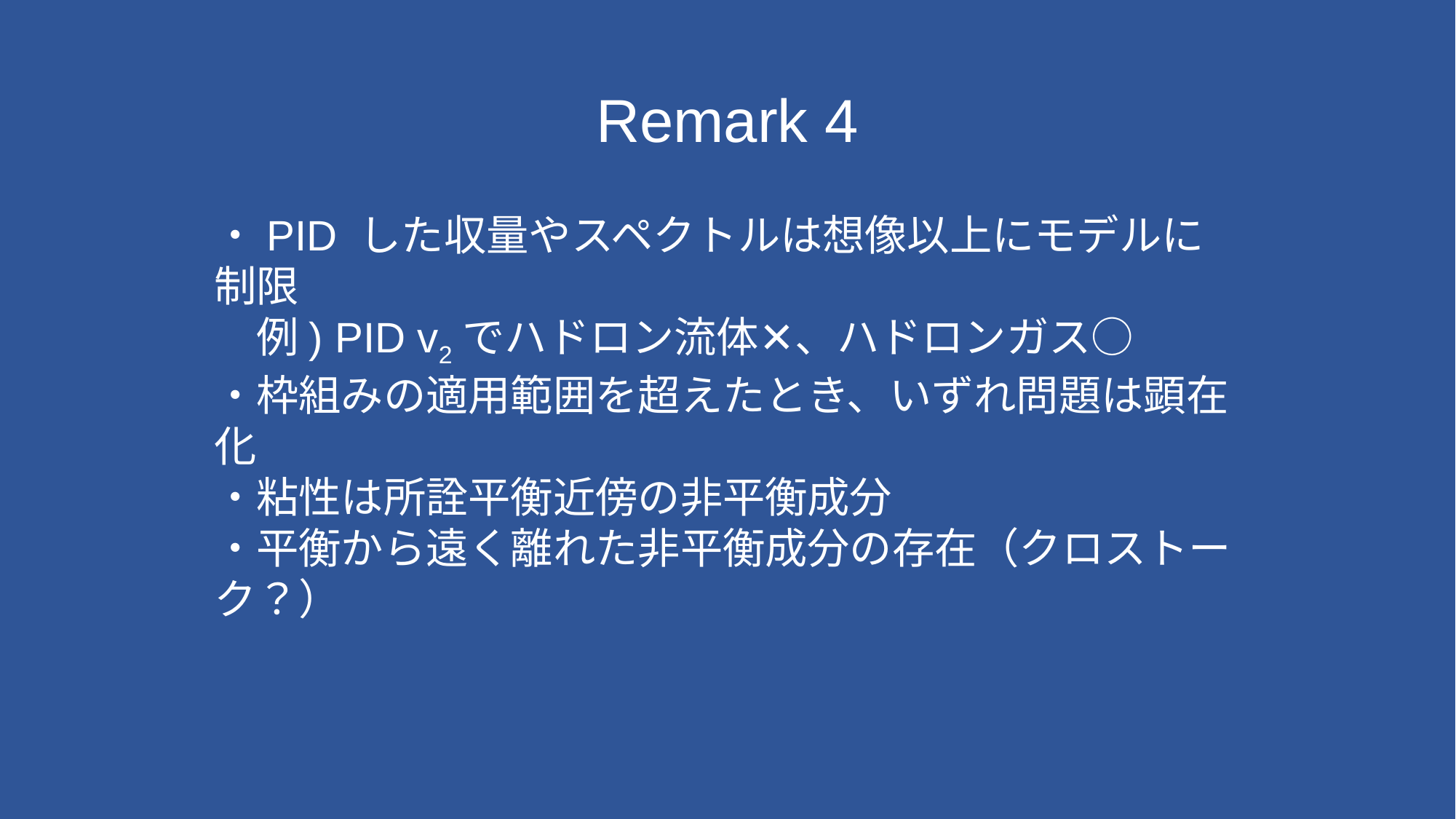

# Remark 4
・PID した収量やスペクトルは想像以上にモデルに制限
　例) PID v2でハドロン流体✕、ハドロンガス○
・枠組みの適用範囲を超えたとき、いずれ問題は顕在化
・粘性は所詮平衡近傍の非平衡成分
・平衡から遠く離れた非平衡成分の存在（クロストーク？）